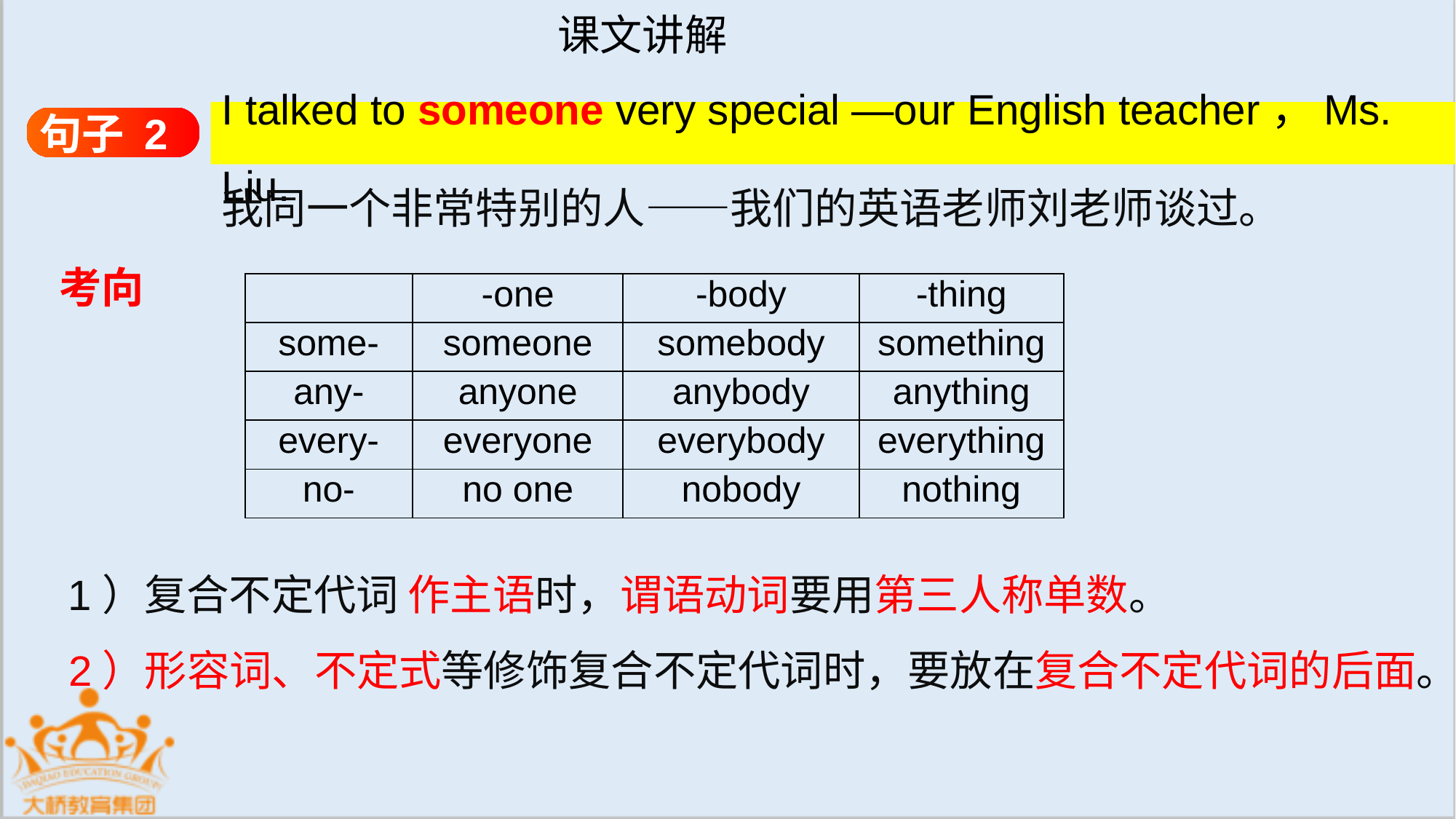

课文讲解
句子 2
I talked to someone very special —our English teacher，Ms. Liu.

我同一个非常特别的人——我们的英语老师刘老师谈过。
考向
|  | -one | -body | -thing |
| --- | --- | --- | --- |
| some- | someone | somebody | something |
| any- | anyone | anybody | anything |
| every- | everyone | everybody | everything |
| no- | no one | nobody | nothing |
1）复合不定代词 作主语时，谓语动词要用第三人称单数。
2）形容词、不定式等修饰复合不定代词时，要放在复合不定代词的后面。